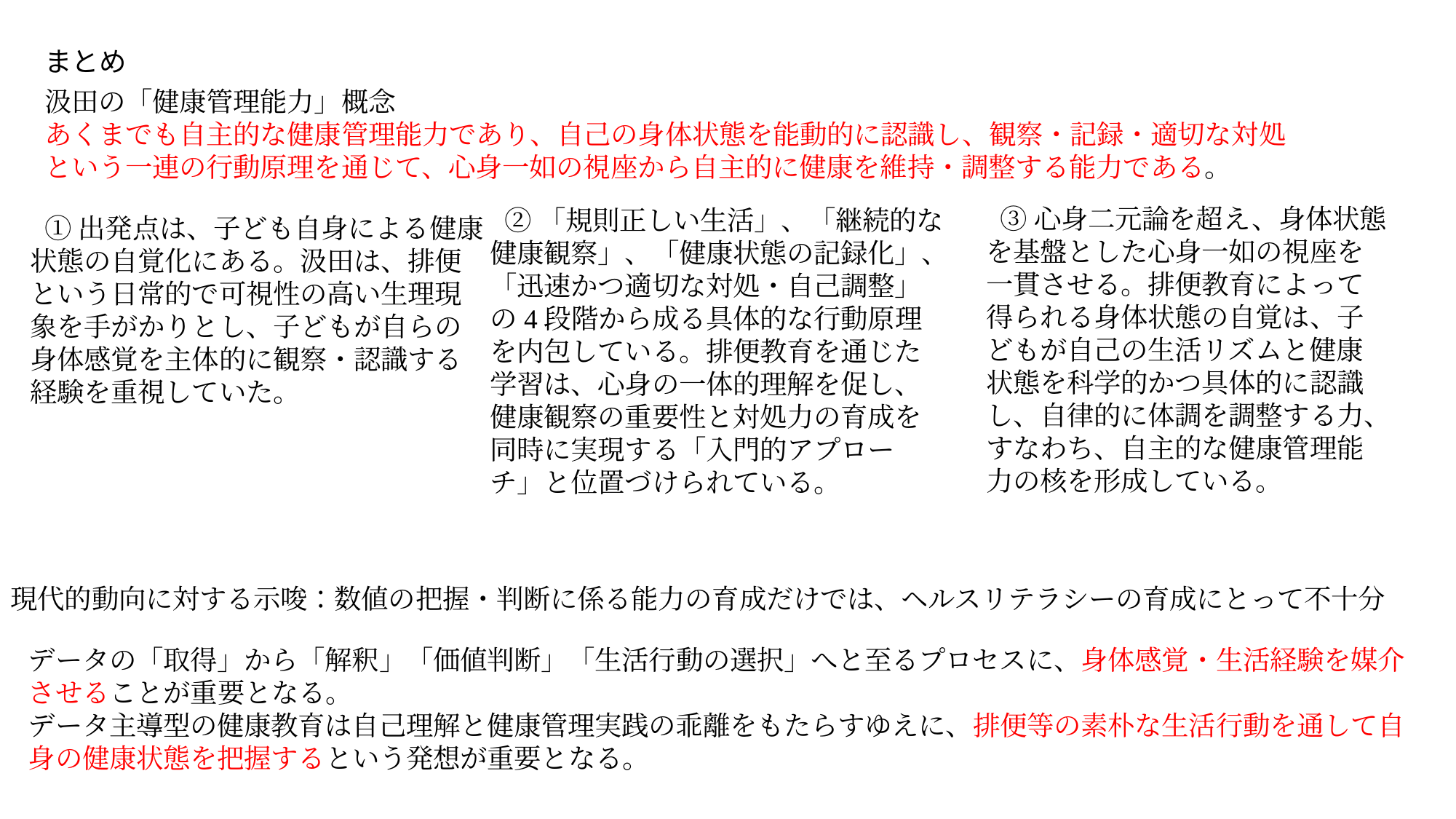

まとめ
汲田の「健康管理能力」概念
あくまでも自主的な健康管理能力であり、自己の身体状態を能動的に認識し、観察・記録・適切な対処という一連の行動原理を通じて、心身一如の視座から自主的に健康を維持・調整する能力である。
③心身二元論を超え、身体状態を基盤とした心身一如の視座を一貫させる。排便教育によって得られる身体状態の自覚は、子どもが自己の生活リズムと健康状態を科学的かつ具体的に認識し、自律的に体調を調整する力、すなわち、自主的な健康管理能力の核を形成している。
②「規則正しい生活」、「継続的な健康観察」、「健康状態の記録化」、「迅速かつ適切な対処・自己調整」の4段階から成る具体的な行動原理を内包している。排便教育を通じた学習は、心身の一体的理解を促し、健康観察の重要性と対処力の育成を同時に実現する「入門的アプローチ」と位置づけられている。
①出発点は、子ども自身による健康状態の自覚化にある。汲田は、排便という日常的で可視性の高い生理現象を手がかりとし、子どもが自らの身体感覚を主体的に観察・認識する経験を重視していた。
現代的動向に対する示唆：数値の把握・判断に係る能力の育成だけでは、ヘルスリテラシーの育成にとって不十分
データの「取得」から「解釈」「価値判断」「生活行動の選択」へと至るプロセスに、身体感覚・生活経験を媒介させることが重要となる。
データ主導型の健康教育は自己理解と健康管理実践の乖離をもたらすゆえに、排便等の素朴な生活行動を通して自身の健康状態を把握するという発想が重要となる。